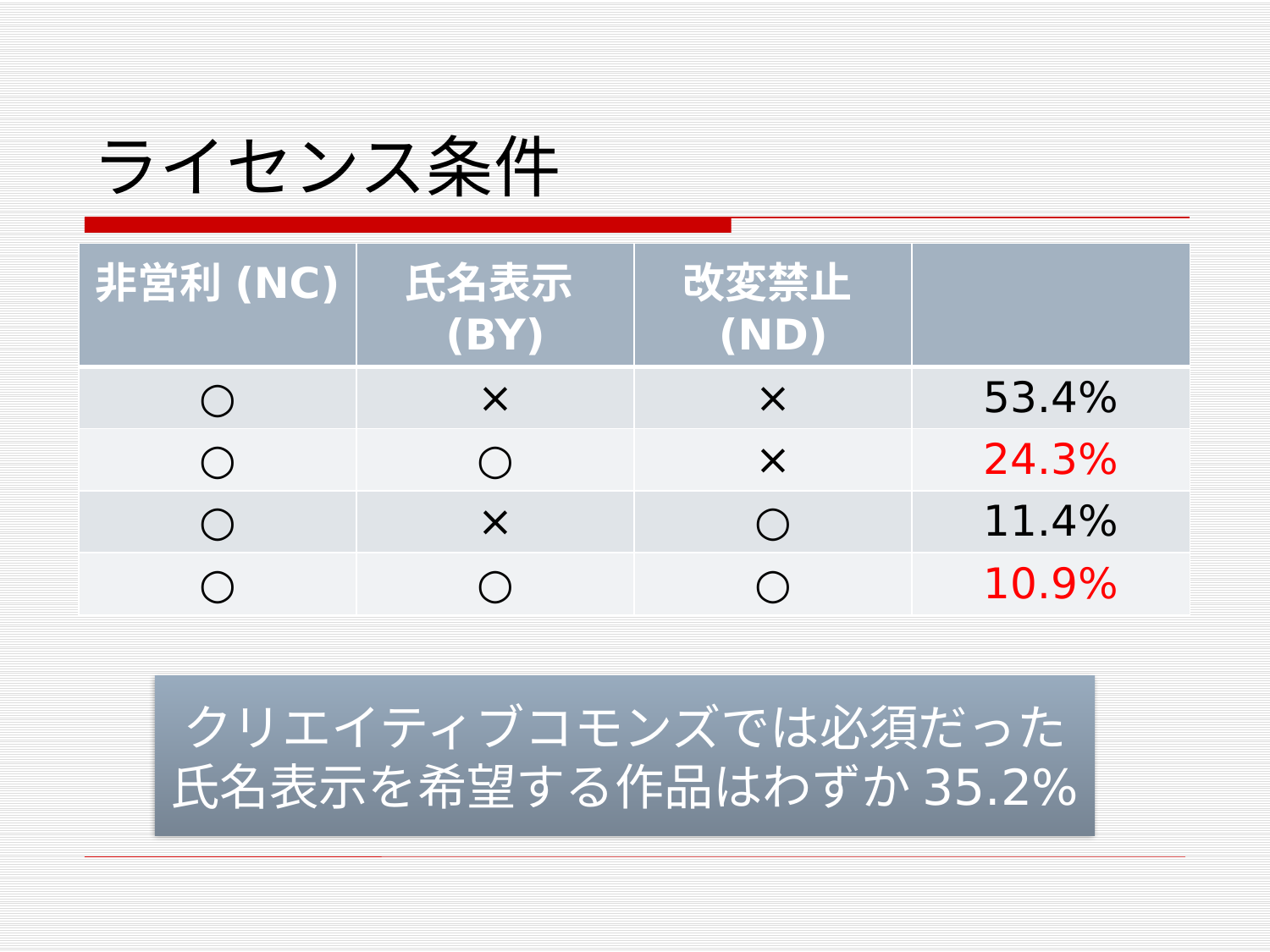

# ライセンス条件
| 非営利(NC) | 氏名表示(BY) | 改変禁止(ND) |  |
| --- | --- | --- | --- |
| ○ | × | × | 53.4% |
| ○ | ○ | × | 24.3% |
| ○ | × | ○ | 11.4% |
| ○ | ○ | ○ | 10.9% |
クリエイティブコモンズでは必須だった氏名表示を希望する作品はわずか35.2%